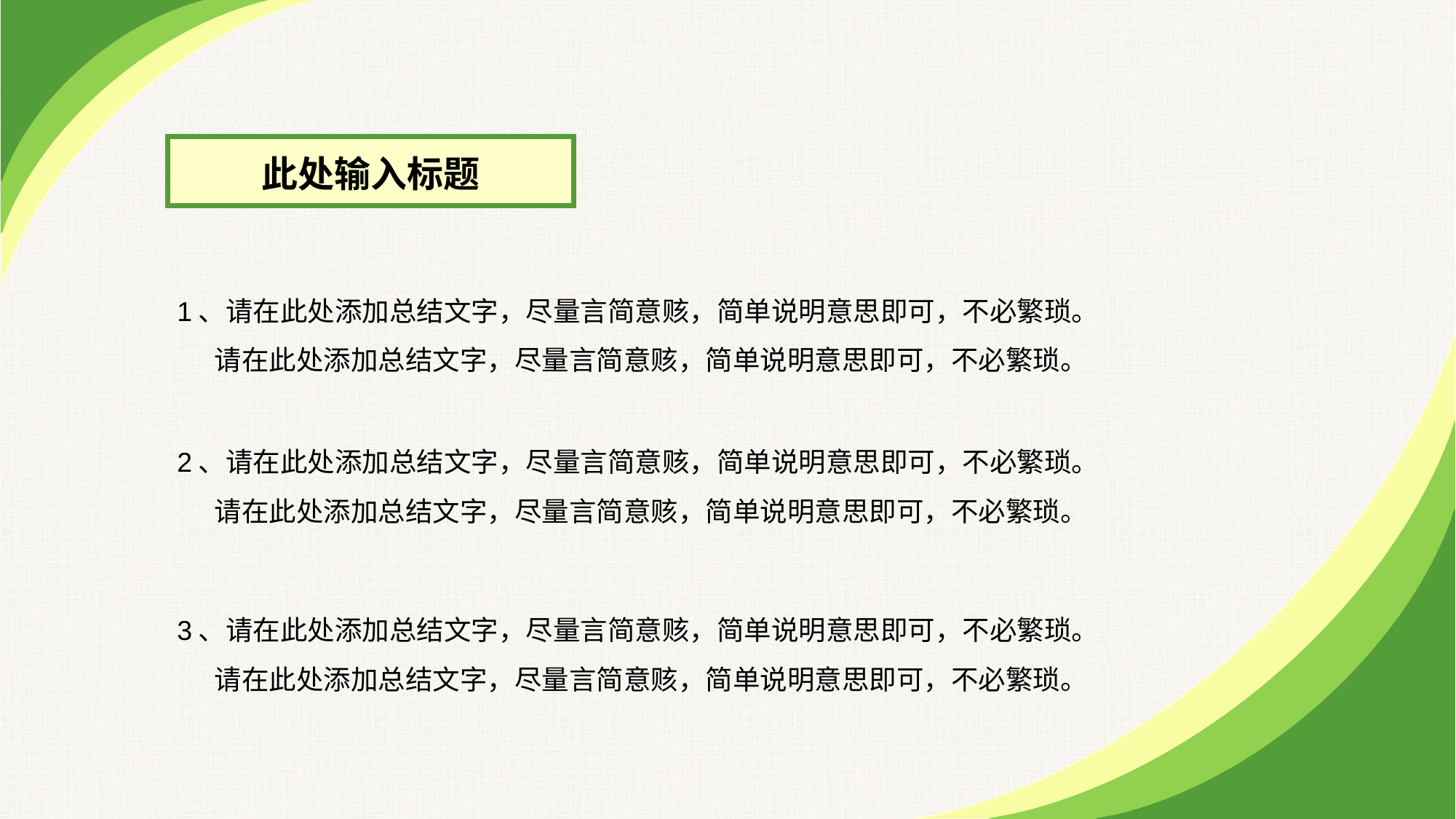

此处输入标题
1、请在此处添加总结文字，尽量言简意赅，简单说明意思即可，不必繁琐。
     请在此处添加总结文字，尽量言简意赅，简单说明意思即可，不必繁琐。

2、请在此处添加总结文字，尽量言简意赅，简单说明意思即可，不必繁琐。
     请在此处添加总结文字，尽量言简意赅，简单说明意思即可，不必繁琐。
3、请在此处添加总结文字，尽量言简意赅，简单说明意思即可，不必繁琐。
     请在此处添加总结文字，尽量言简意赅，简单说明意思即可，不必繁琐。